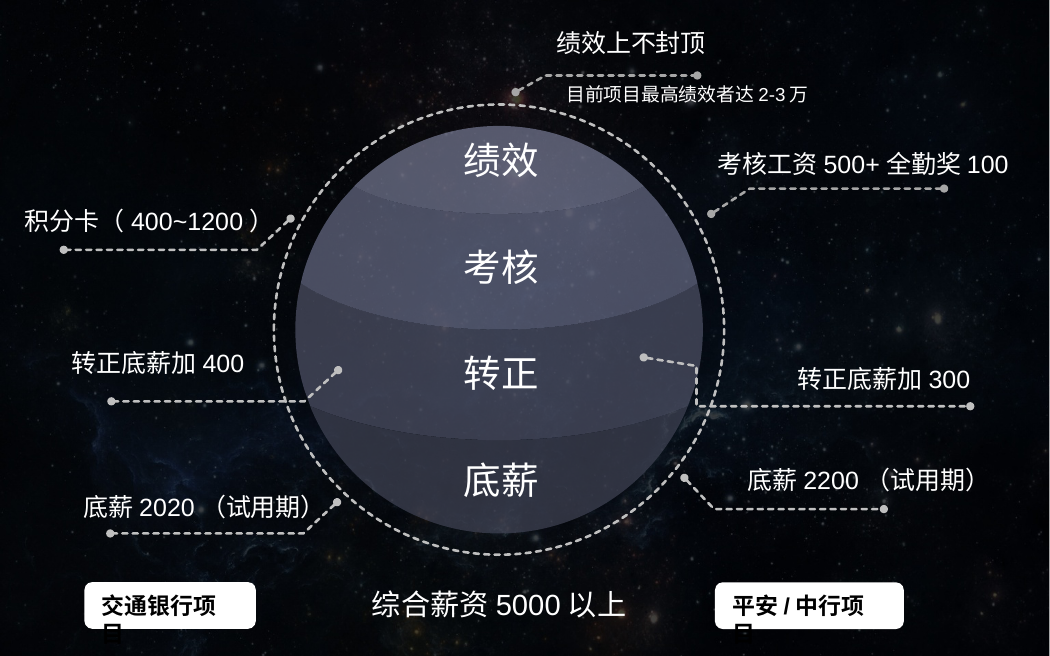

绩效上不封顶

目前项目最高绩效者达2-3万

绩效

考核

转正

底薪
考核工资500+全勤奖100

积分卡（400~1200）

转正底薪加400
转正底薪加300

底薪2200（试用期）

底薪2020（试用期）

综合薪资5000以上
交通银行项目
平安/中行项目